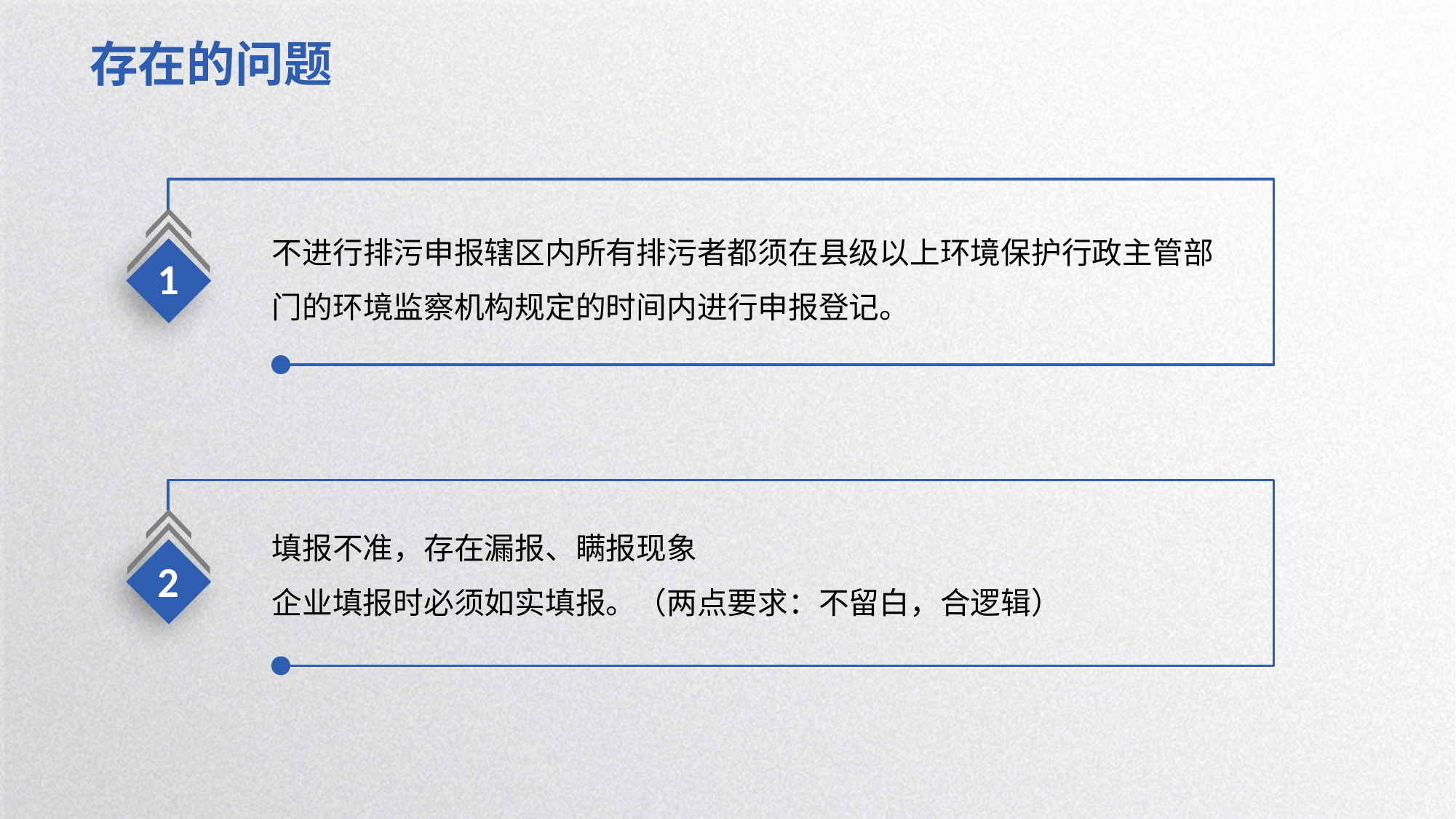

存在的问题

不进行排污申报辖区内所有排污者都须在县级以上环境保护行政主管部门的环境监察机构规定的时间内进行申报登记。
1

填报不准，存在漏报、瞒报现象
企业填报时必须如实填报。（两点要求：不留白，合逻辑）

2